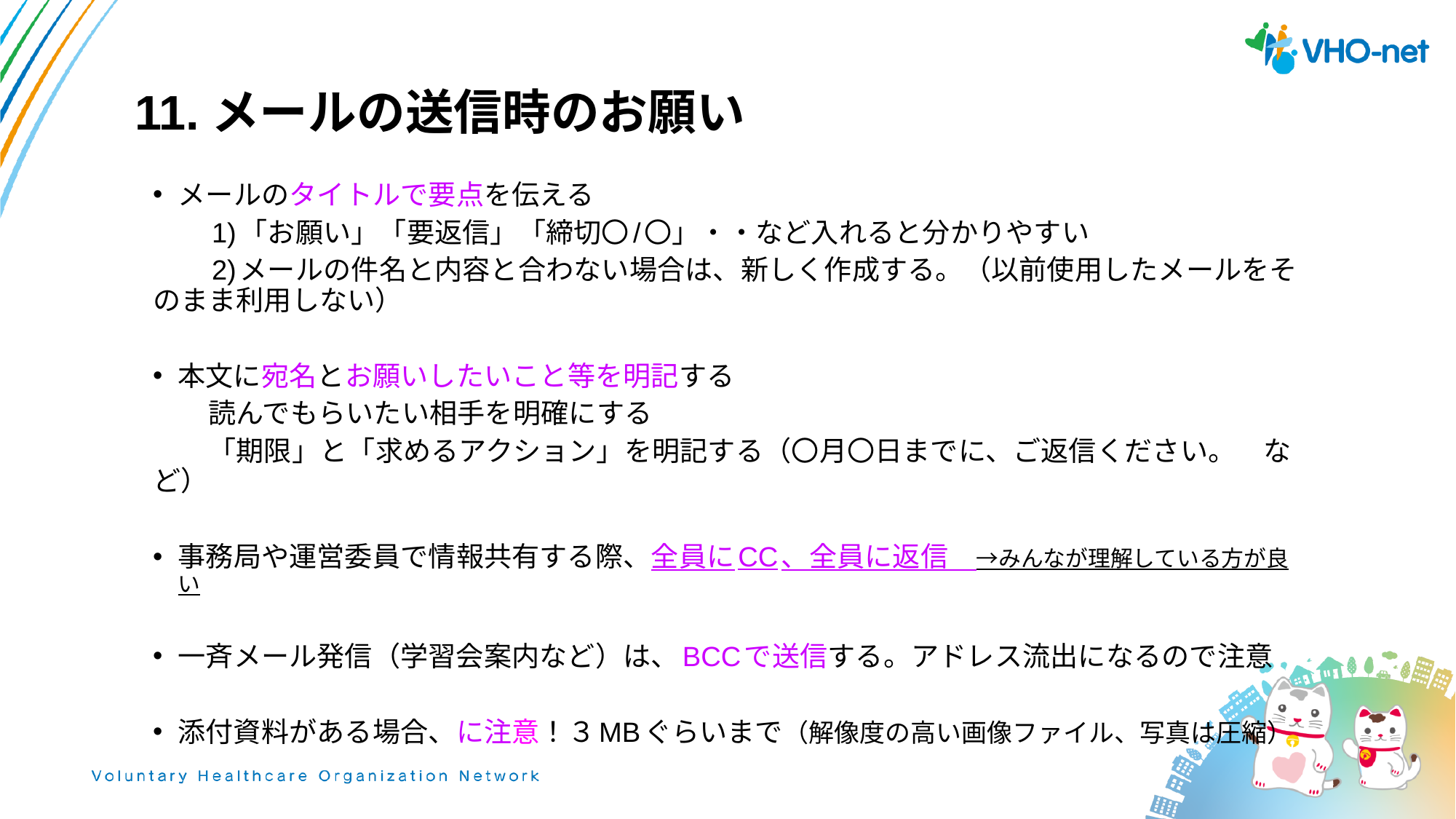

12
11.メールの送信時のお願い
メールのタイトルで要点を伝える
　　1)「お願い」「要返信」「締切〇/〇」・・など入れると分かりやすい
　　2)メールの件名と内容と合わない場合は、新しく作成する。（以前使用したメールをそのまま利用しない）

本文に宛名とお願いしたいこと等を明記する
　　読んでもらいたい相手を明確にする
　　「期限」と「求めるアクション」を明記する（〇月〇日までに、ご返信ください。　など）

事務局や運営委員で情報共有する際、全員にCC、全員に返信　→みんなが理解している方が良い

一斉メール発信（学習会案内など）は、BCCで送信する。アドレス流出になるので注意

添付資料がある場合、に注意！３MBぐらいまで（解像度の高い画像ファイル、写真は圧縮）